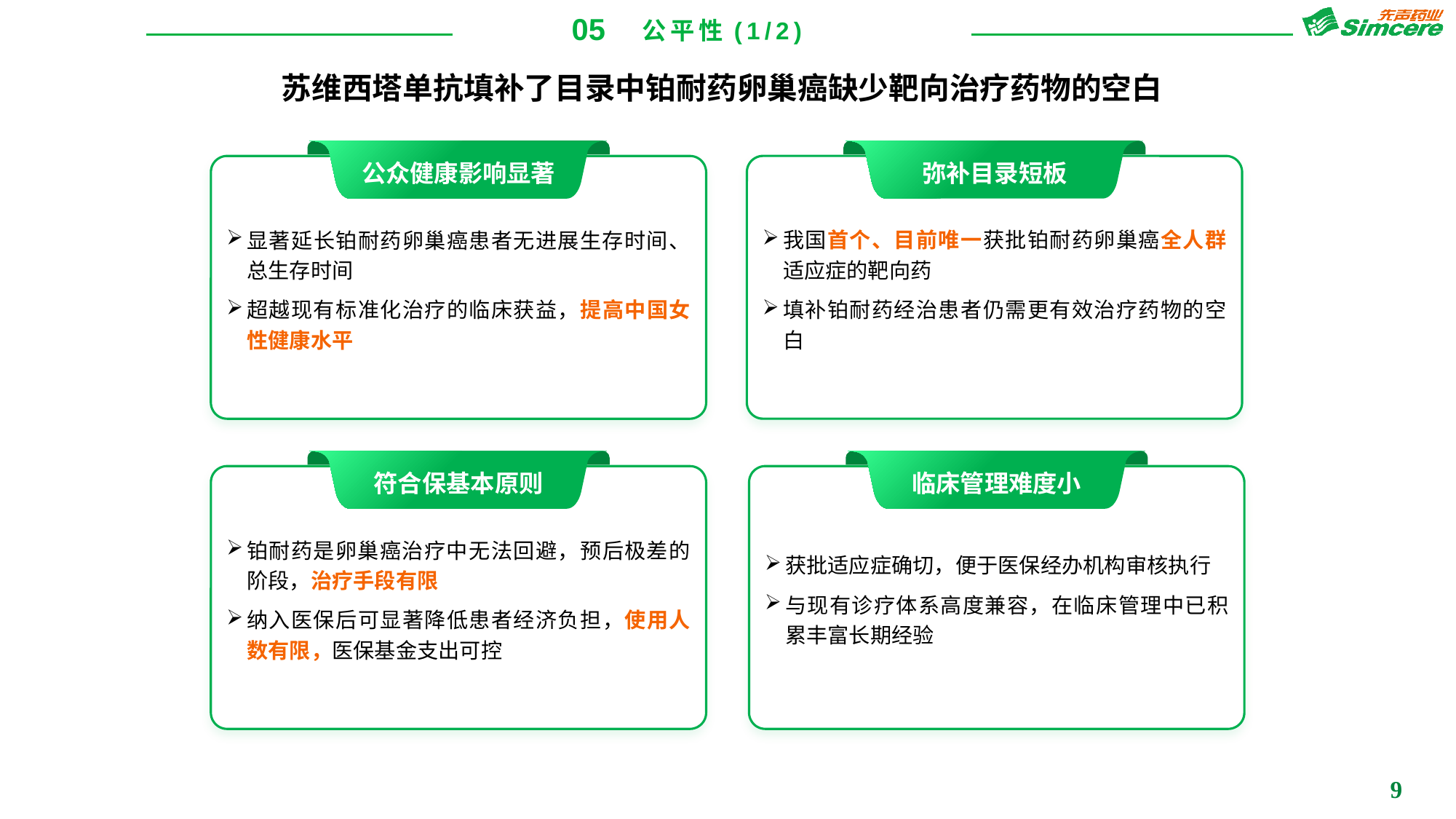

05
公平性(1/2)
苏维西塔单抗填补了目录中铂耐药卵巢癌缺少靶向治疗药物的空白
公众健康影响显著

弥补目录短板

我国首个、目前唯一获批铂耐药卵巢癌全人群适应症的靶向药
填补铂耐药经治患者仍需更有效治疗药物的空白
显著延长铂耐药卵巢癌患者无进展生存时间、总生存时间
超越现有标准化治疗的临床获益，提高中国女性健康水平

符合保基本原则

临床管理难度小

铂耐药是卵巢癌治疗中无法回避，预后极差的阶段，治疗手段有限
纳入医保后可显著降低患者经济负担，使用人数有限，医保基金支出可控
获批适应症确切，便于医保经办机构审核执行
与现有诊疗体系高度兼容，在临床管理中已积累丰富长期经验
9